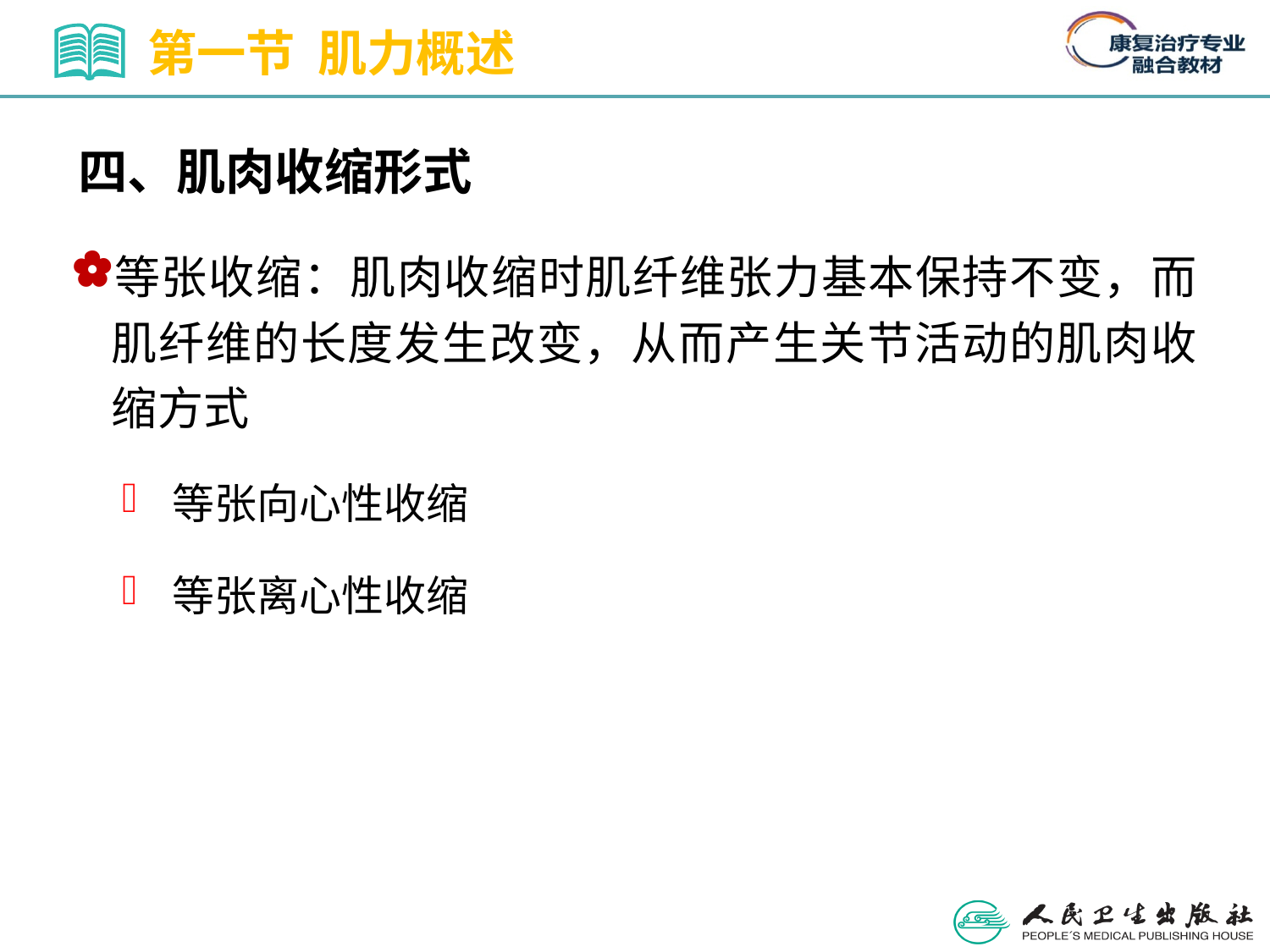

第一节  肌力概述
四、肌肉收缩形式
等张收缩：肌肉收缩时肌纤维张力基本保持不变，而肌纤维的长度发生改变，从而产生关节活动的肌肉收缩方式
等张向心性收缩
等张离心性收缩